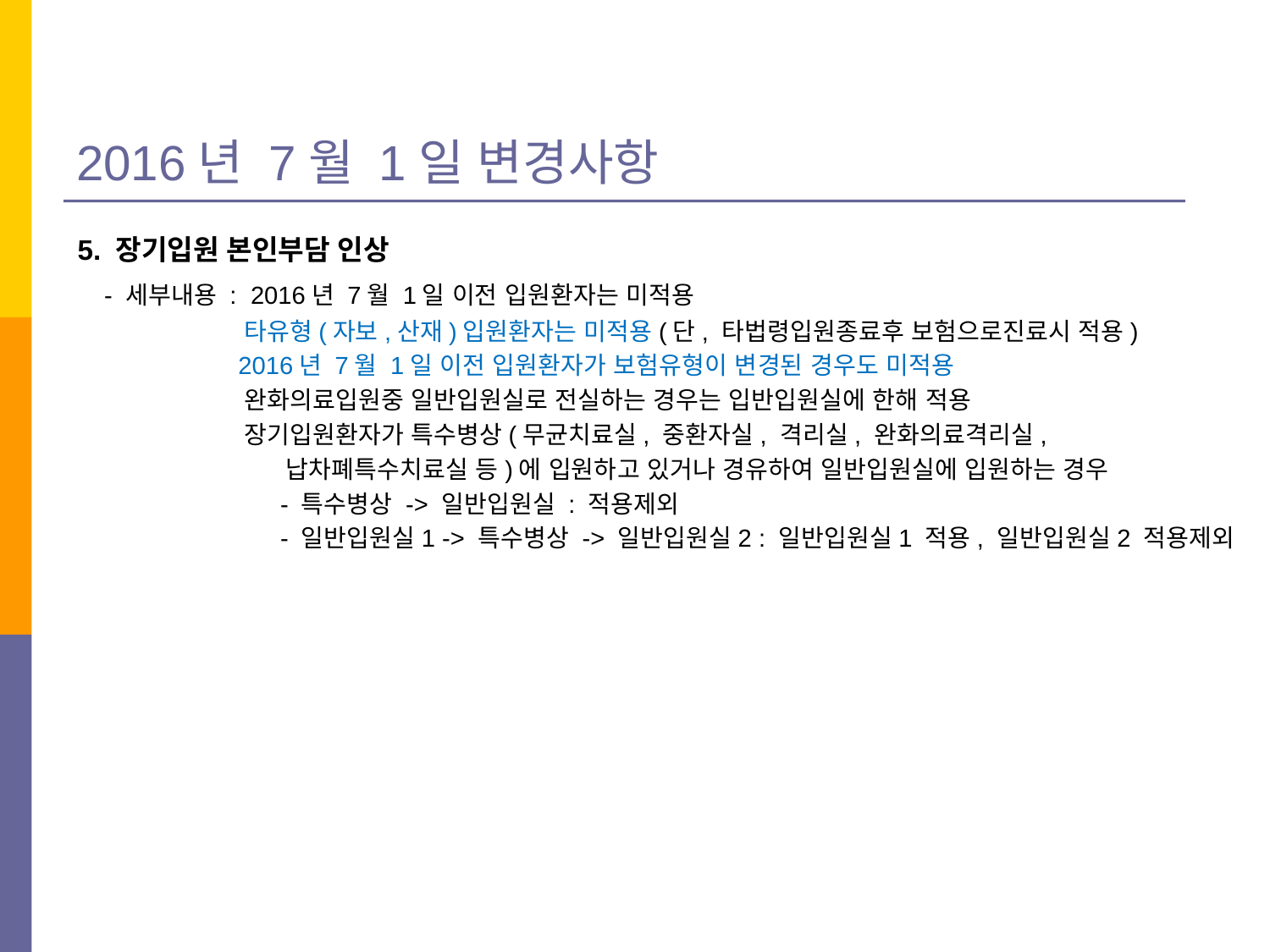

2016년 7월 1일 변경사항
5. 장기입원 본인부담 인상
   - 세부내용 :  2016년 7월 1일 이전 입원환자는 미적용
                       타유형(자보,산재)입원환자는 미적용(단, 타법령입원종료후 보험으로진료시 적용)
                       2016년 7월 1일 이전 입원환자가 보험유형이 변경된 경우도 미적용
                       완화의료입원중 일반입원실로 전실하는 경우는 입반입원실에 한해 적용
                       장기입원환자가 특수병상(무균치료실, 중환자실, 격리실, 완화의료격리실,
                             납차폐특수치료실 등)에 입원하고 있거나 경유하여 일반입원실에 입원하는 경우
                             - 특수병상 -> 일반입원실 : 적용제외
                             - 일반입원실1 -> 특수병상 -> 일반입원실2 : 일반입원실1 적용, 일반입원실2 적용제외